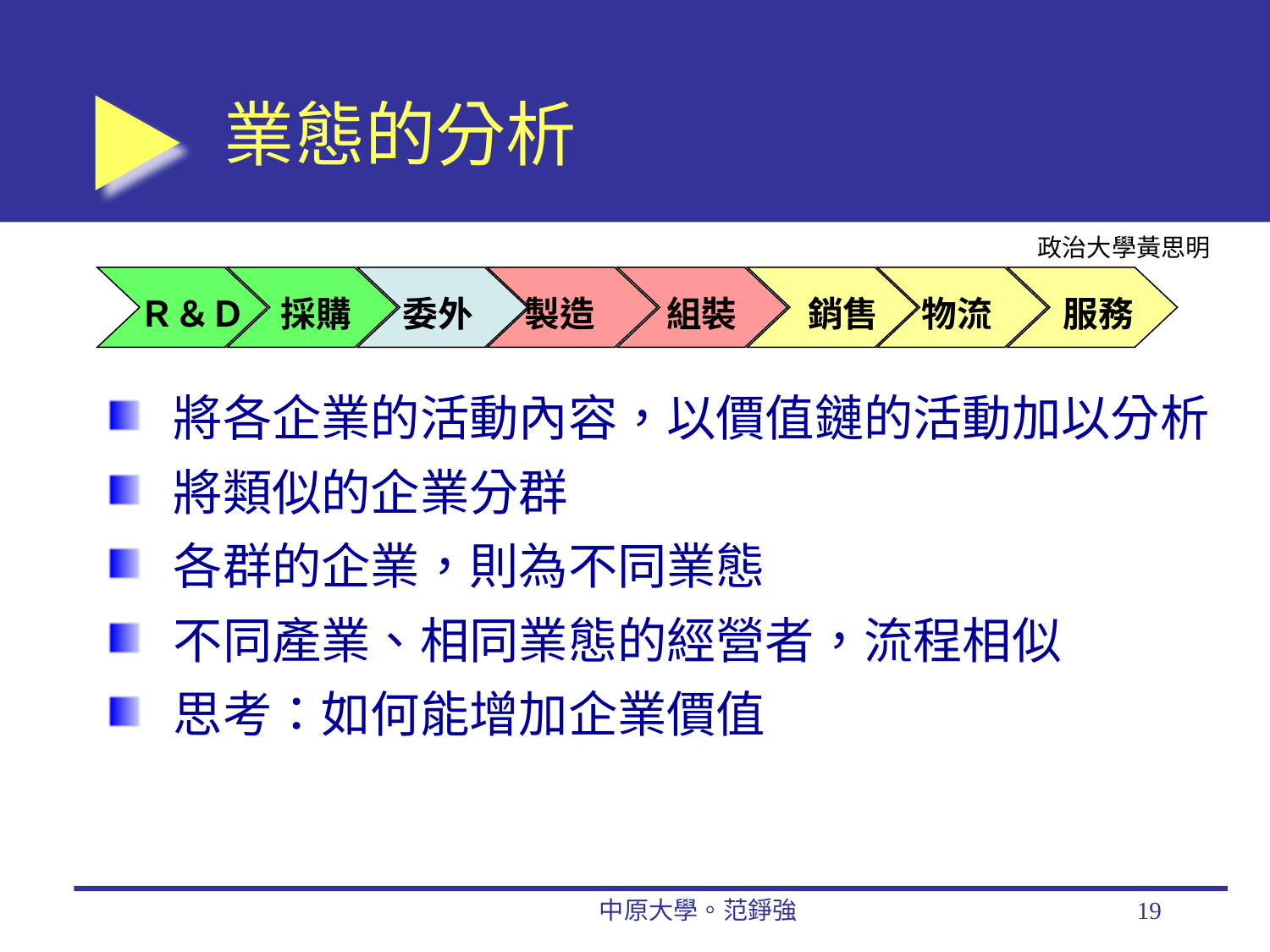

業態的分析
政治大學黃思明

Ｒ＆Ｄ　採購　  委外　  製造　　組裝　　銷售　 物流　　服務
將各企業的活動內容，以價值鏈的活動加以分析
將類似的企業分群
各群的企業，則為不同業態
不同產業、相同業態的經營者，流程相似
思考：如何能增加企業價值
中原大學。范錚強
19